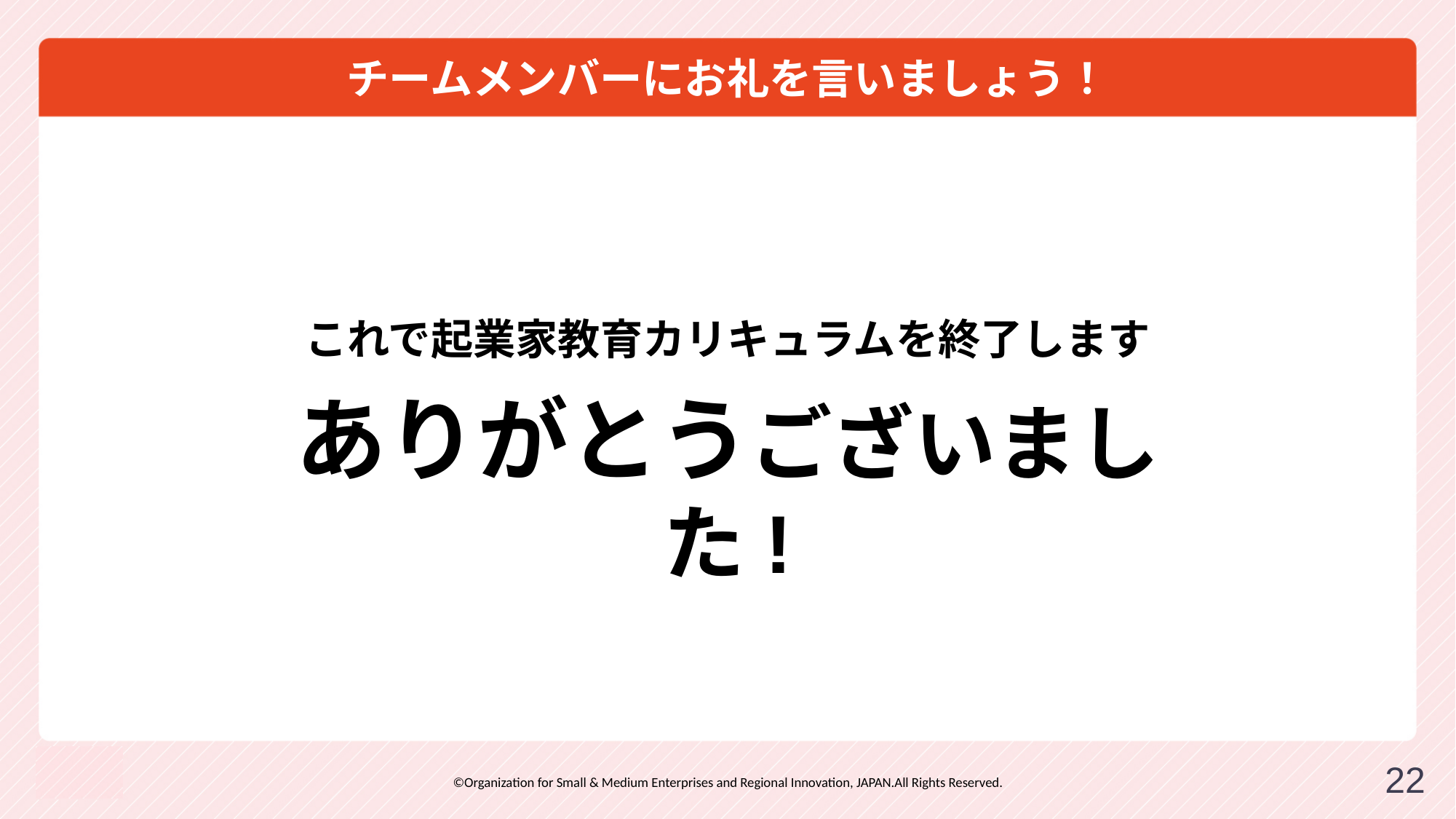

# チームメンバーにお礼を言いましょう！
これで起業家教育カリキュラムを終了します
ありがとうございました!